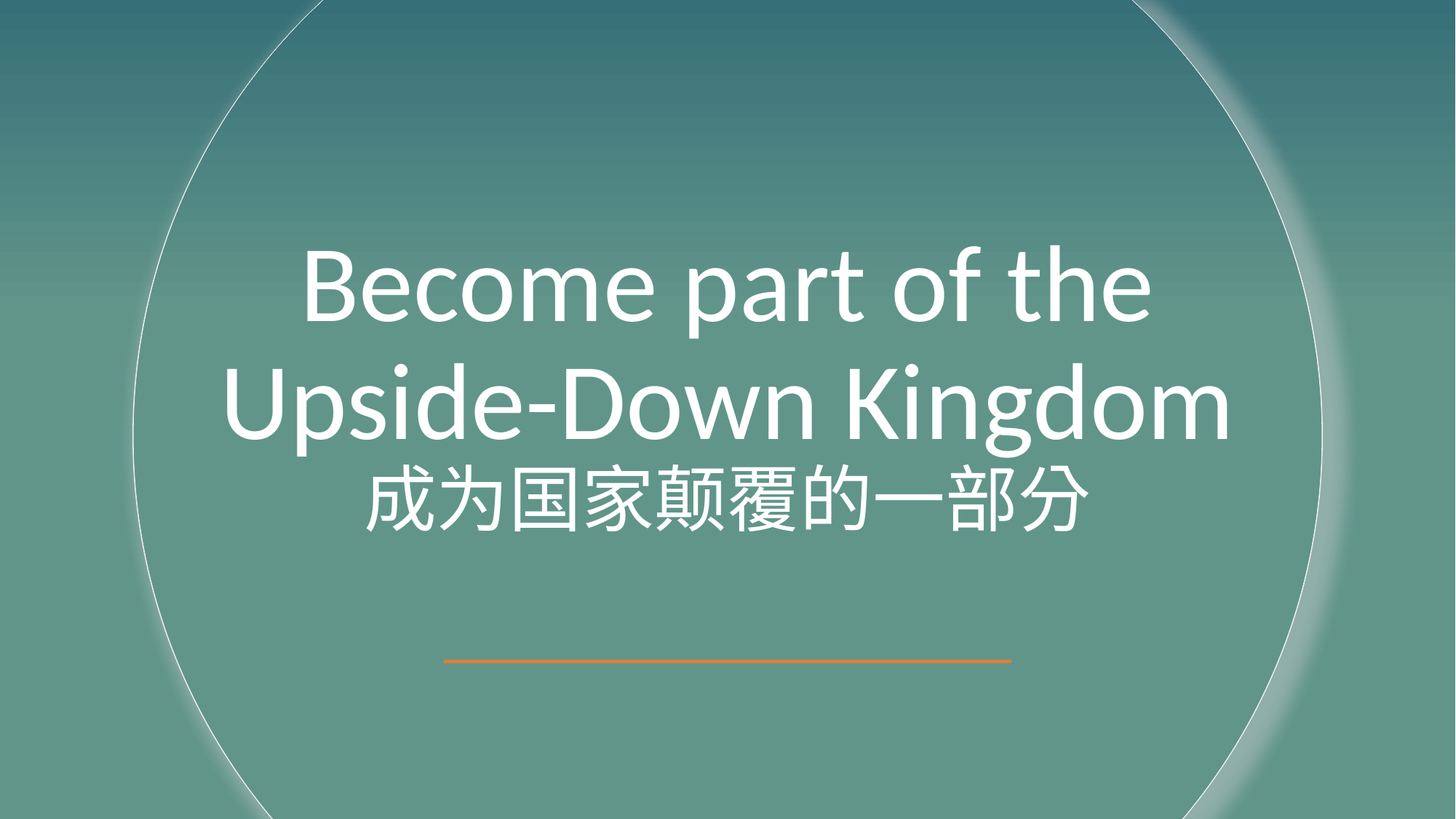

# Become part of the Upside-Down Kingdom 成为国家颠覆的一部分